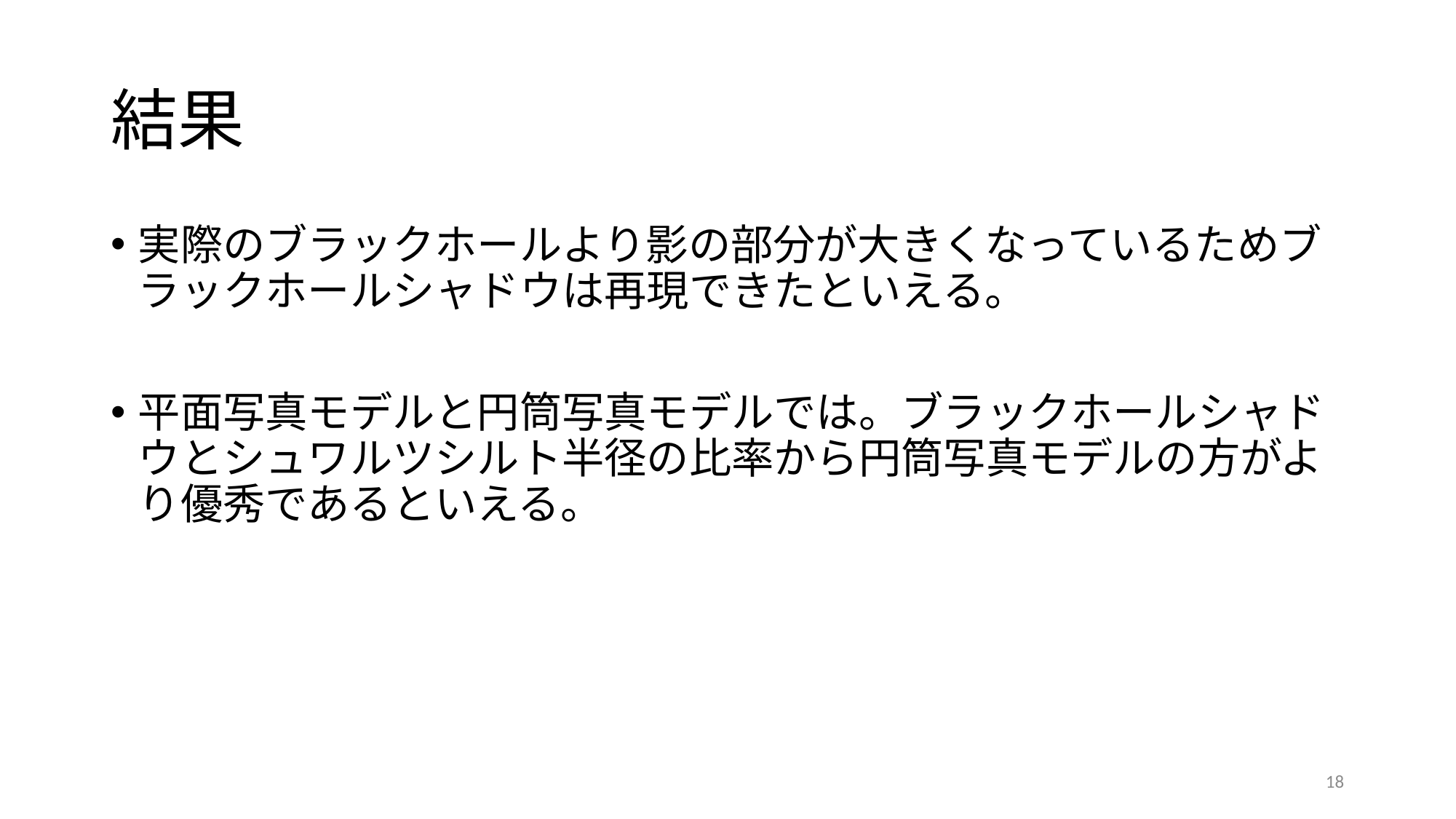

# 結果
実際のブラックホールより影の部分が大きくなっているためブラックホールシャドウは再現できたといえる。

平面写真モデルと円筒写真モデルでは。ブラックホールシャドウとシュワルツシルト半径の比率から円筒写真モデルの方がより優秀であるといえる。

18